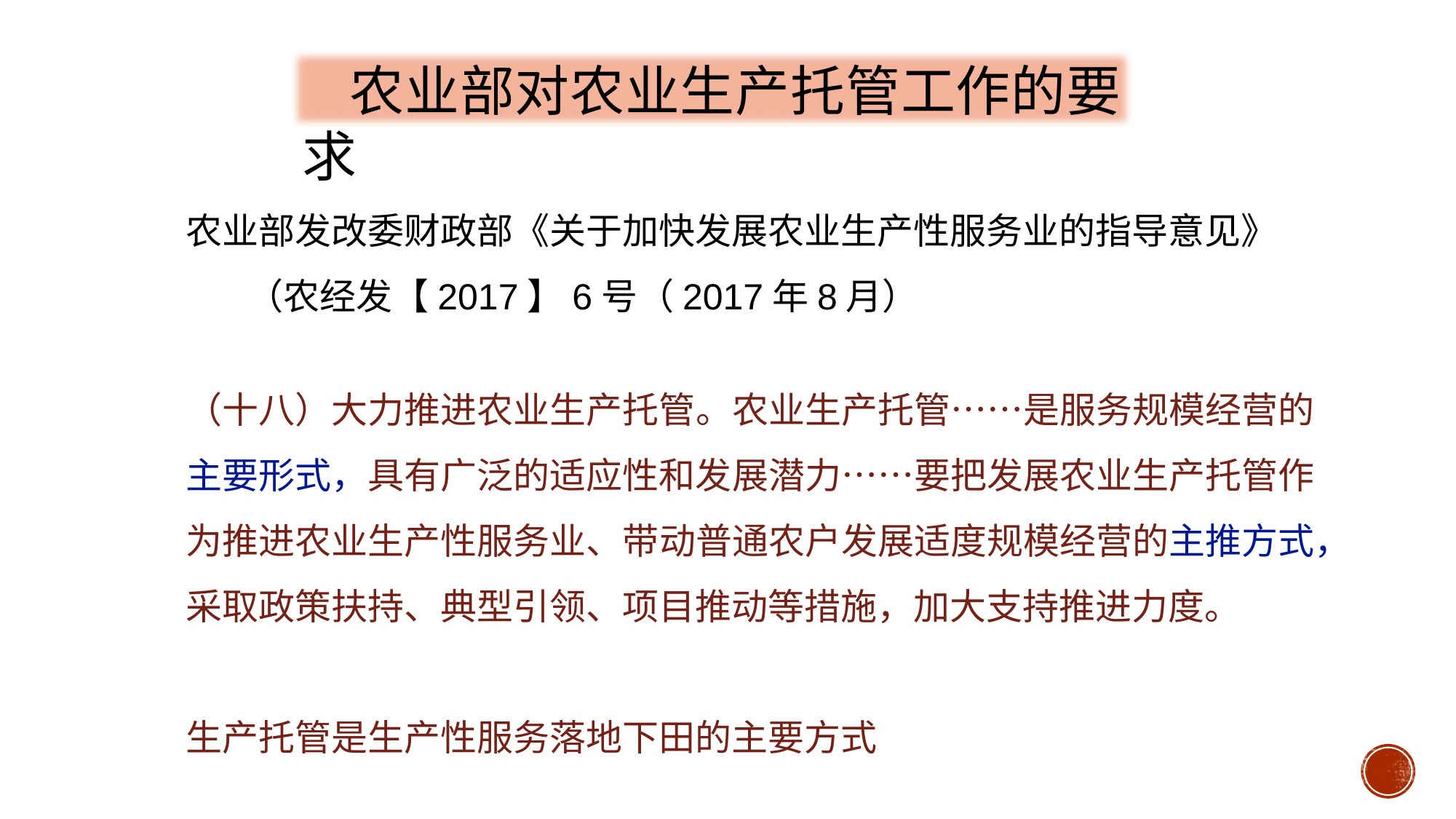

农业部对农业生产托管工作的要求
农业部发改委财政部《关于加快发展农业生产性服务业的指导意见》（农经发【2017】6号（2017年8月）
（十八）大力推进农业生产托管。农业生产托管……是服务规模经营的主要形式，具有广泛的适应性和发展潜力……要把发展农业生产托管作为推进农业生产性服务业、带动普通农户发展适度规模经营的主推方式，采取政策扶持、典型引领、项目推动等措施，加大支持推进力度。

生产托管是生产性服务落地下田的主要方式